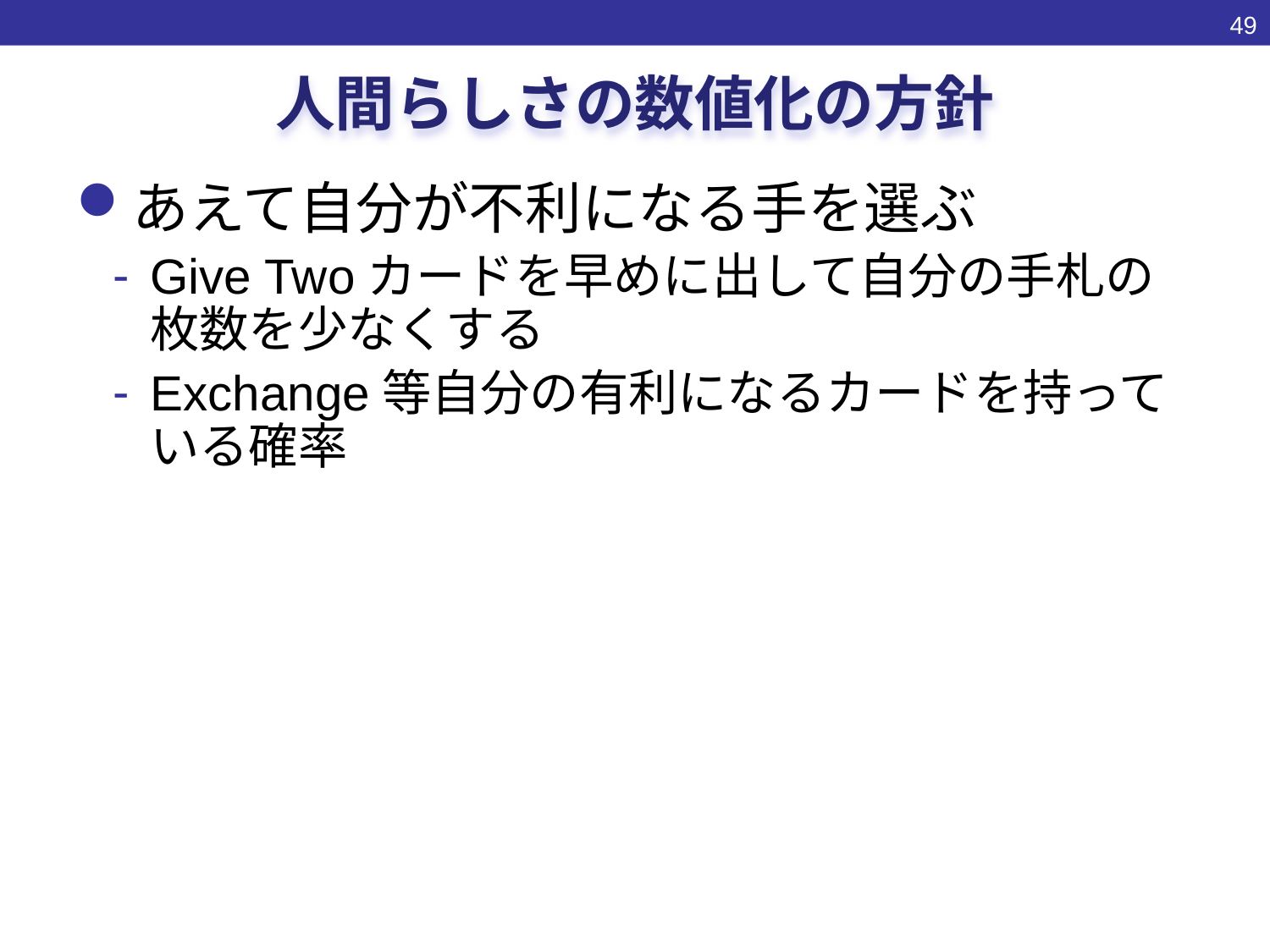

49
# 人間らしさの数値化の方針
あえて自分が不利になる手を選ぶ
Give Twoカードを早めに出して自分の手札の枚数を少なくする
Exchange等自分の有利になるカードを持っている確率